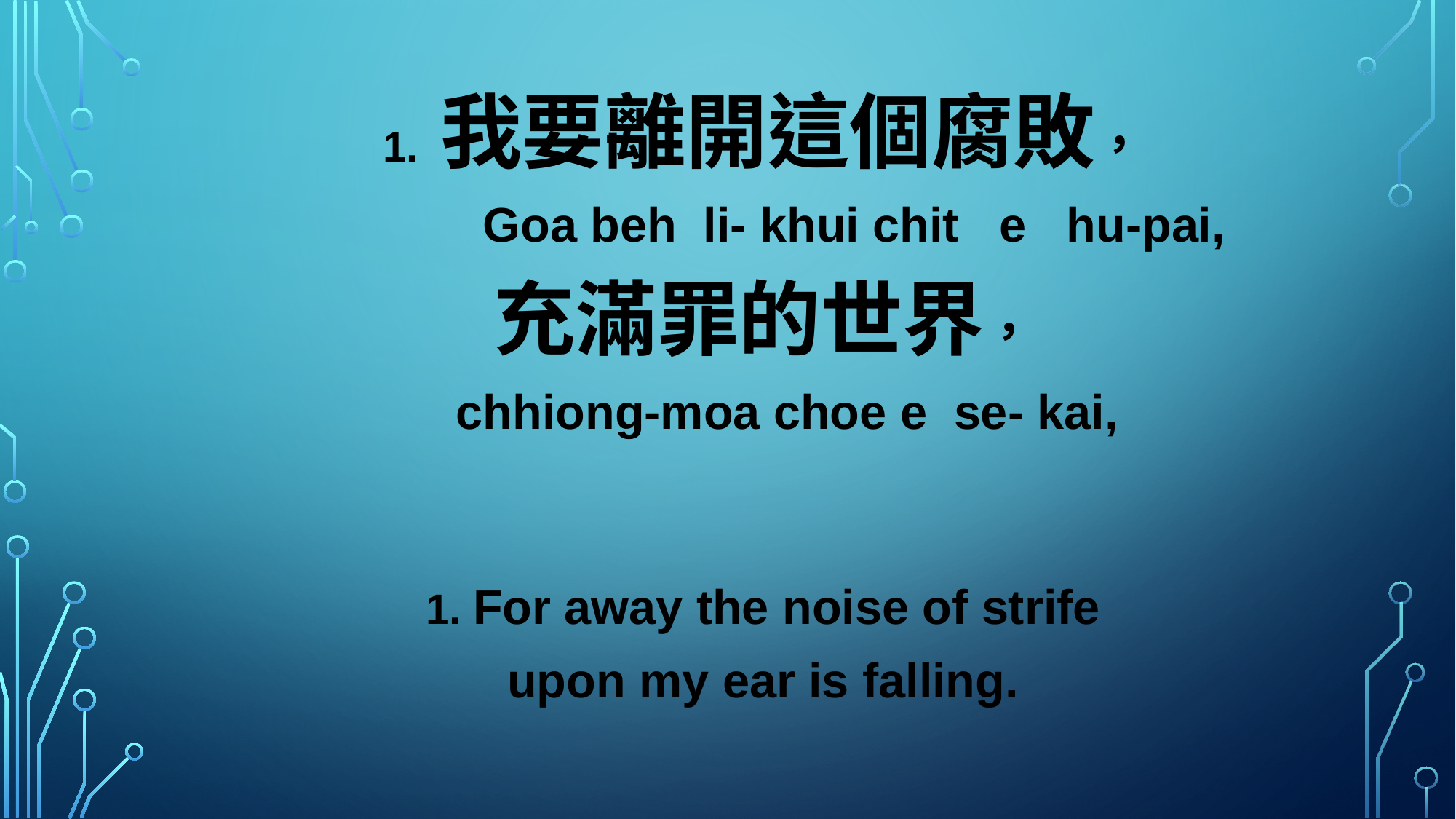

1. 我要離開這個腐敗，
                  Goa beh  li- khui chit   e   hu-pai,
充滿罪的世界，
                chhiong-moa choe e  se- kai,

1. For away the noise of strife
upon my ear is falling.